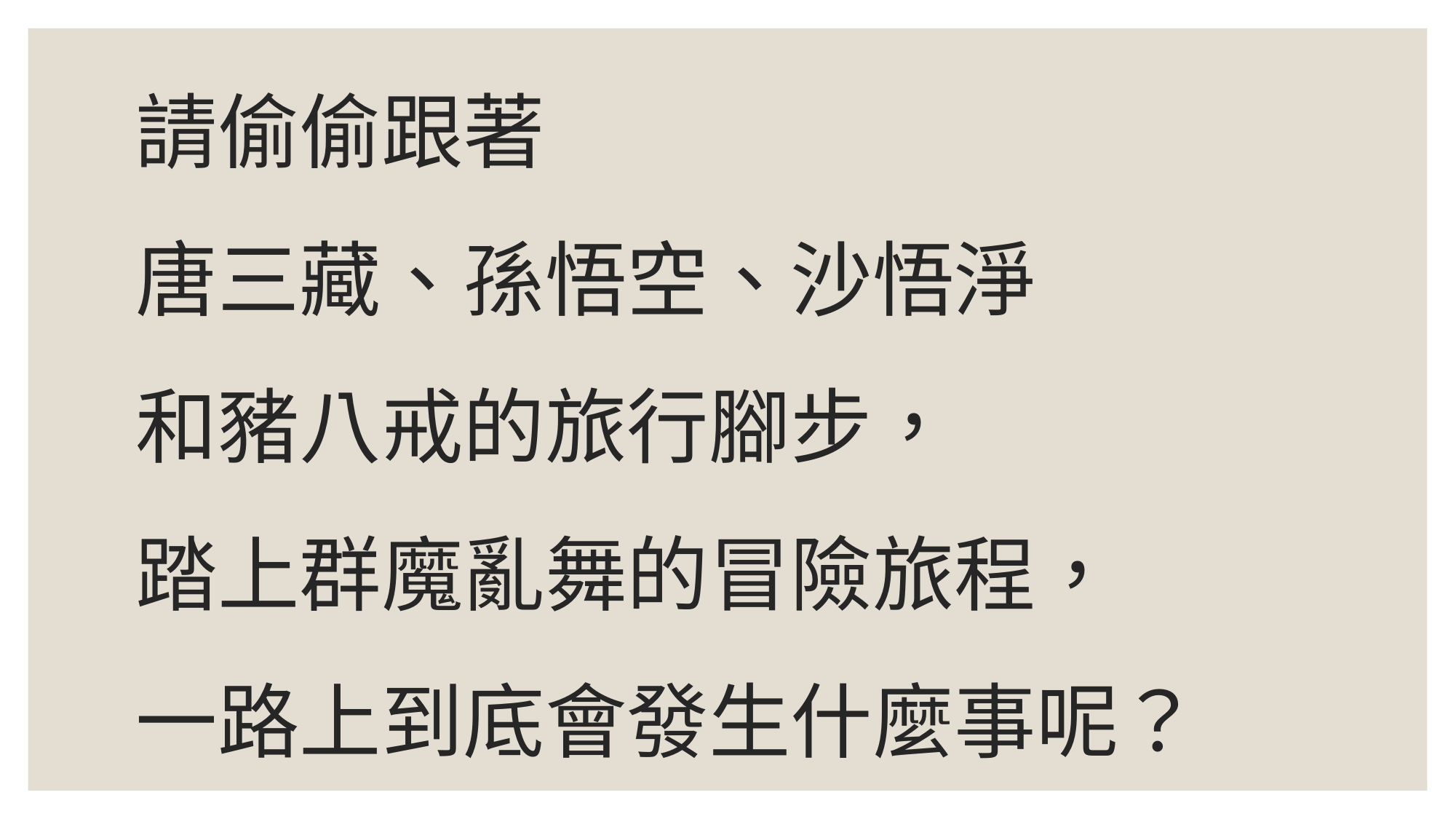

# 請偷偷跟著 唐三藏、孫悟空、沙悟淨 和豬八戒的旅行腳步， 踏上群魔亂舞的冒險旅程， 一路上到底會發生什麼事呢？